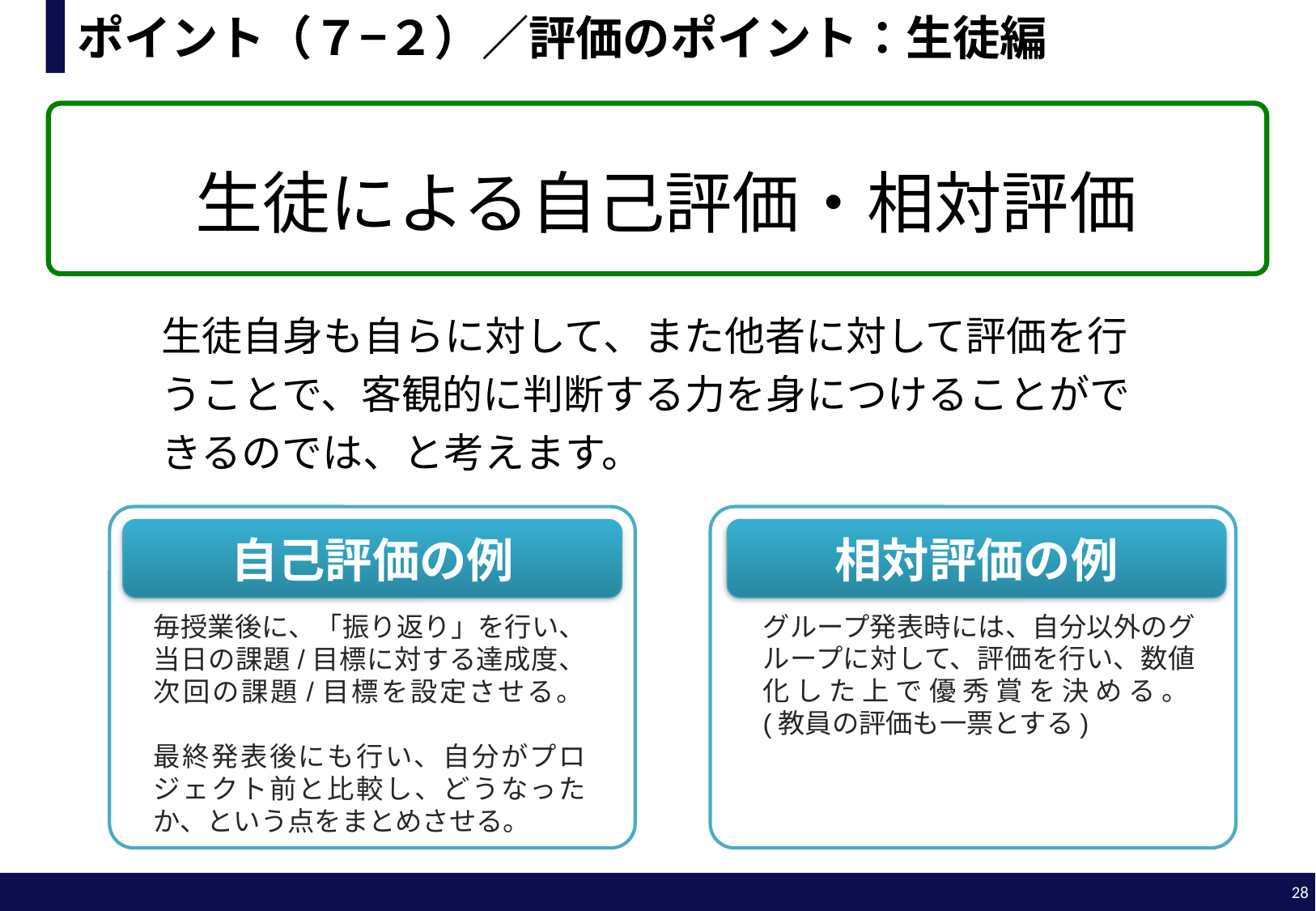

# ポイント（７−２）／評価のポイント：生徒編
生徒による自己評価・相対評価
生徒自身も自らに対して、また他者に対して評価を行うことで、客観的に判断する力を身につけることができるのでは、と考えます。

自己評価の例
相対評価の例
毎授業後に、「振り返り」を行い、当日の課題/目標に対する達成度、次回の課題/目標を設定させる。
最終発表後にも行い、自分がプロジェクト前と比較し、どうなったか、という点をまとめさせる。
グループ発表時には、自分以外のグループに対して、評価を行い、数値化した上で優秀賞を決める。
(教員の評価も一票とする)